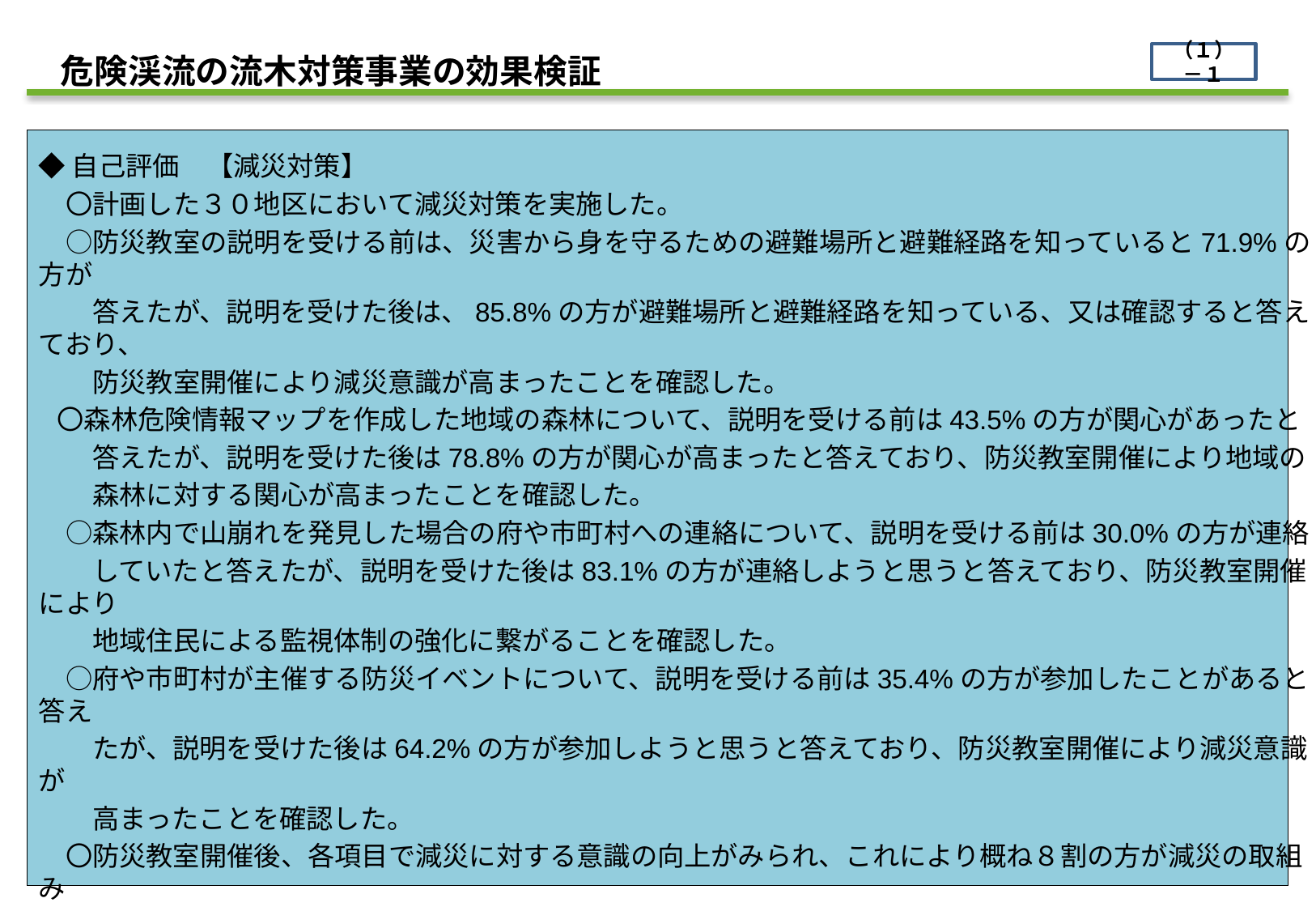

（１）－１
　危険渓流の流木対策事業の効果検証

◆自己評価　【減災対策】
　〇計画した３０地区において減災対策を実施した。
　○防災教室の説明を受ける前は、災害から身を守るための避難場所と避難経路を知っていると71.9%の方が
　　答えたが、説明を受けた後は、85.8%の方が避難場所と避難経路を知っている、又は確認すると答えており、
　　防災教室開催により減災意識が高まったことを確認した。
  〇森林危険情報マップを作成した地域の森林について、説明を受ける前は43.5%の方が関心があったと
　　答えたが、説明を受けた後は78.8%の方が関心が高まったと答えており、防災教室開催により地域の
　　森林に対する関心が高まったことを確認した。
　○森林内で山崩れを発見した場合の府や市町村への連絡について、説明を受ける前は30.0%の方が連絡
　　していたと答えたが、説明を受けた後は83.1%の方が連絡しようと思うと答えており、防災教室開催により
　　地域住民による監視体制の強化に繋がることを確認した。
　○府や市町村が主催する防災イベントについて、説明を受ける前は35.4%の方が参加したことがあると答え
　　たが、説明を受けた後は64.2%の方が参加しようと思うと答えており、防災教室開催により減災意識が
　　高まったことを確認した。
　〇防災教室開催後、各項目で減災に対する意識の向上がみられ、これにより概ね８割の方が減災の取組み
　　を意識するようになった。